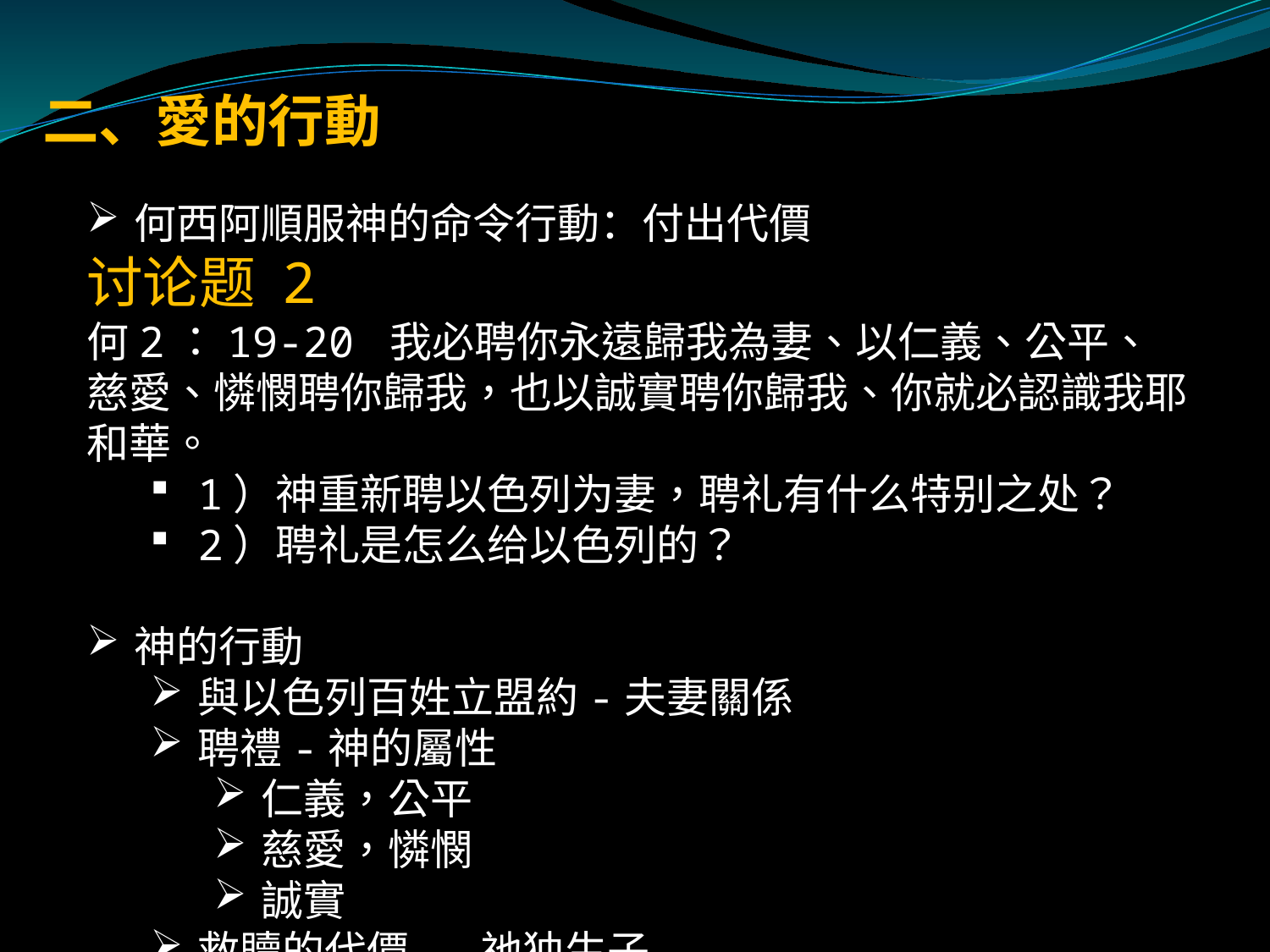

# 二、愛的行動
何西阿順服神的命令行動：付出代價
讨论题 2
何2：19-20 我必聘你永遠歸我為妻、以仁義、公平、慈愛、憐憫聘你歸我，也以誠實聘你歸我、你就必認識我耶和華。
1）神重新聘以色列为妻，聘礼有什么特别之处？
2）聘礼是怎么给以色列的？

神的行動
與以色列百姓立盟約-夫妻關係
聘禮-神的屬性
仁義，公平
慈愛，憐憫
誠實
救贖的代價--祂独生子